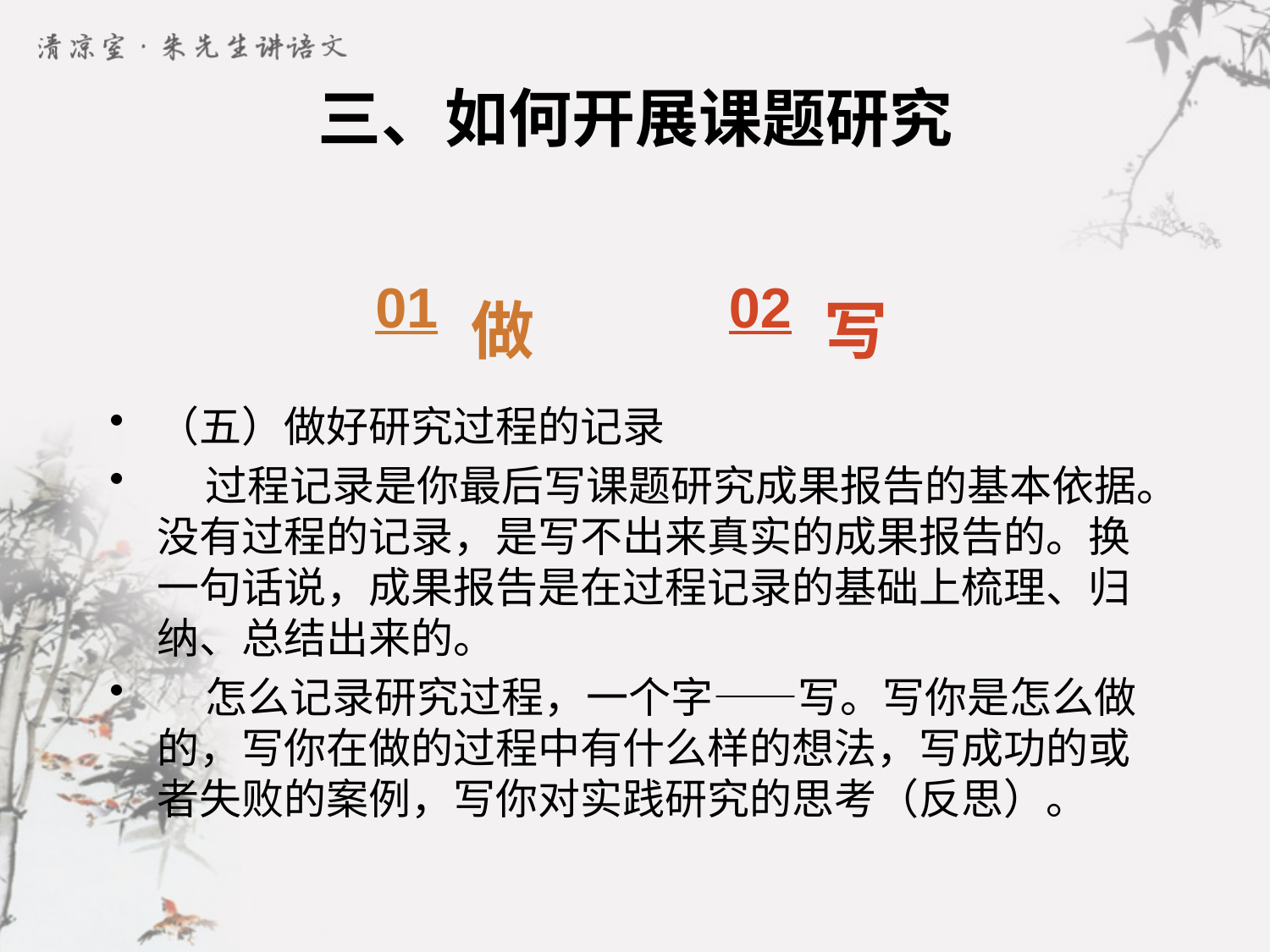

# 三、如何开展课题研究
01
做
02
写
（五）做好研究过程的记录
    过程记录是你最后写课题研究成果报告的基本依据。没有过程的记录，是写不出来真实的成果报告的。换一句话说，成果报告是在过程记录的基础上梳理、归纳、总结出来的。
    怎么记录研究过程，一个字——写。写你是怎么做的，写你在做的过程中有什么样的想法，写成功的或者失败的案例，写你对实践研究的思考（反思）。